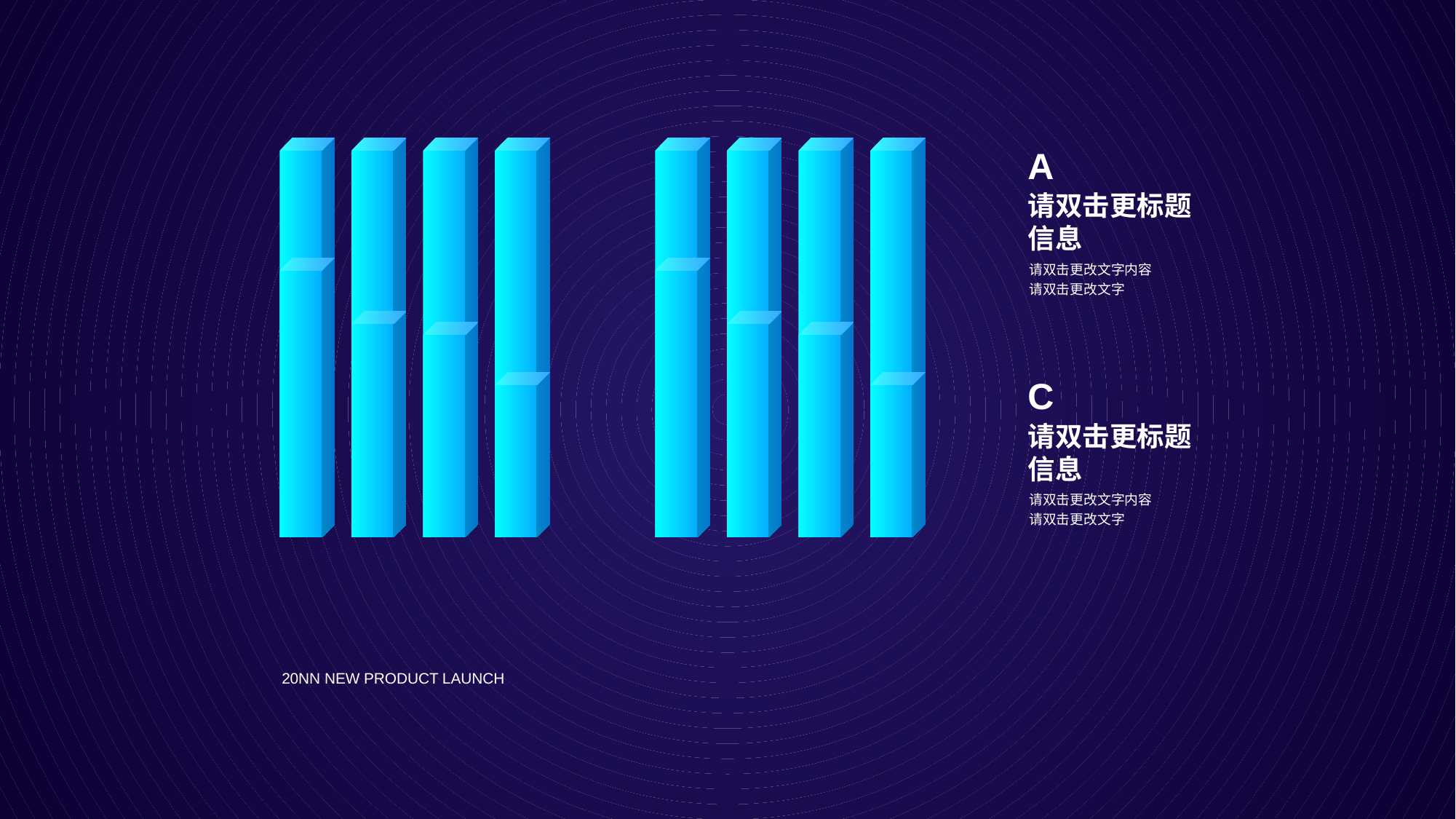

A
请双击更标题信息
请双击更改文字内容请双击更改文字
C
请双击更标题信息
请双击更改文字内容请双击更改文字
20NN New product launch